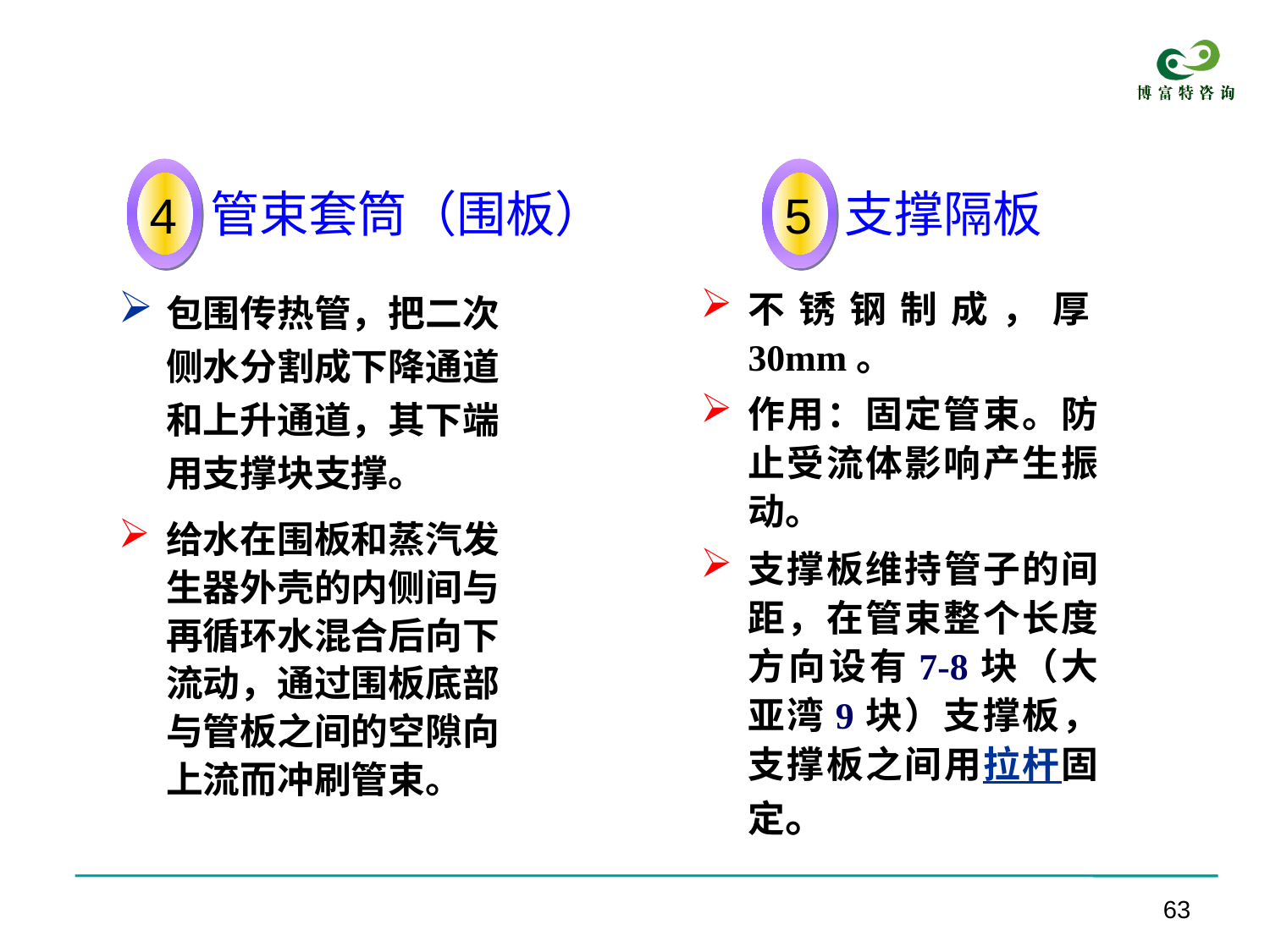

4
管束套筒（围板）

5
支撑隔板
包围传热管，把二次侧水分割成下降通道和上升通道，其下端用支撑块支撑。
给水在围板和蒸汽发生器外壳的内侧间与再循环水混合后向下流动，通过围板底部与管板之间的空隙向上流而冲刷管束。
不锈钢制成，厚30mm。
作用：固定管束。防止受流体影响产生振动。
支撑板维持管子的间距，在管束整个长度方向设有7-8块（大亚湾9块）支撑板，支撑板之间用拉杆固定。